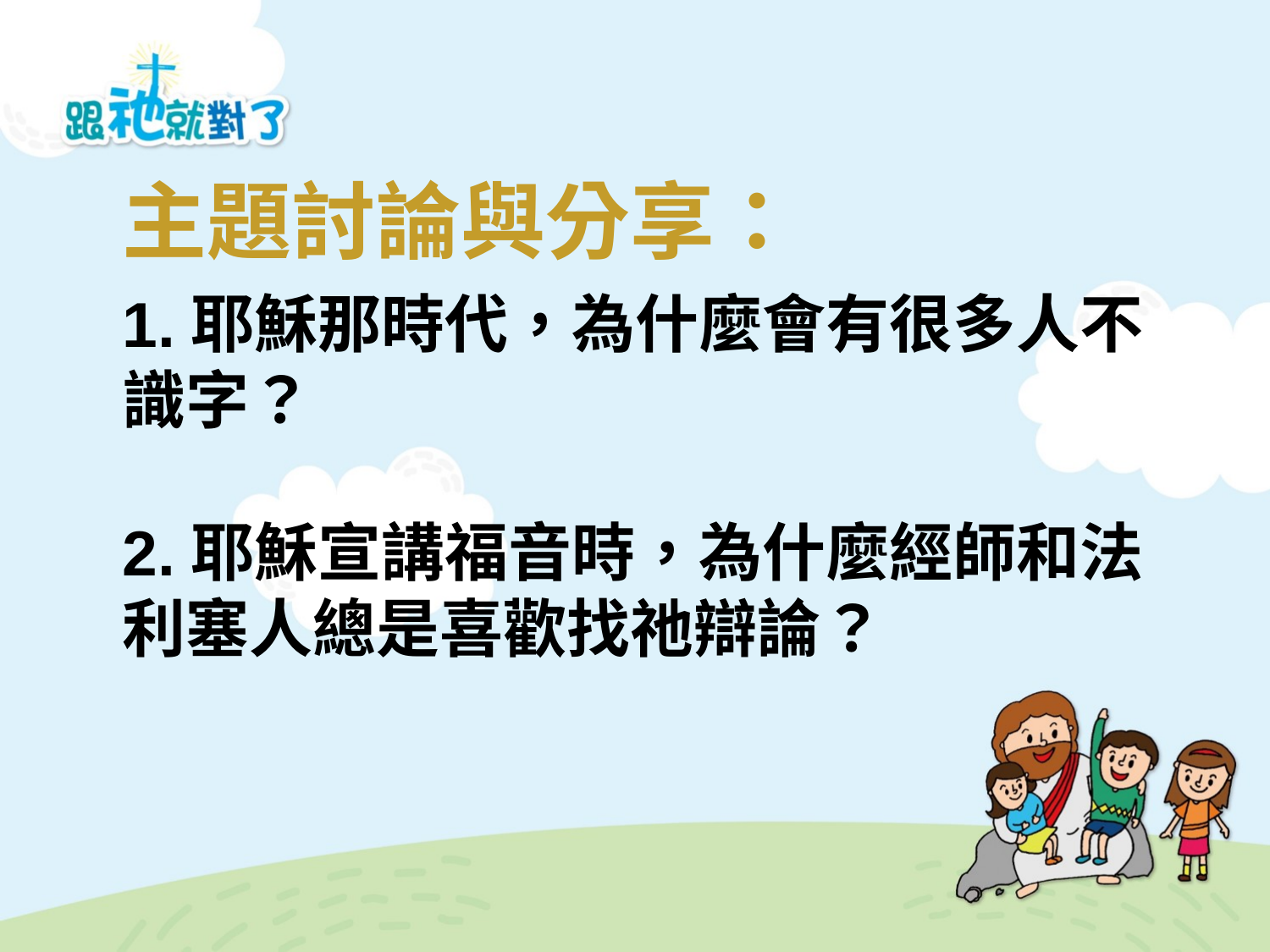

主題討論與分享：
1.耶穌那時代，為什麼會有很多人不識字？

2.耶穌宣講福音時，為什麼經師和法利塞人總是喜歡找祂辯論？